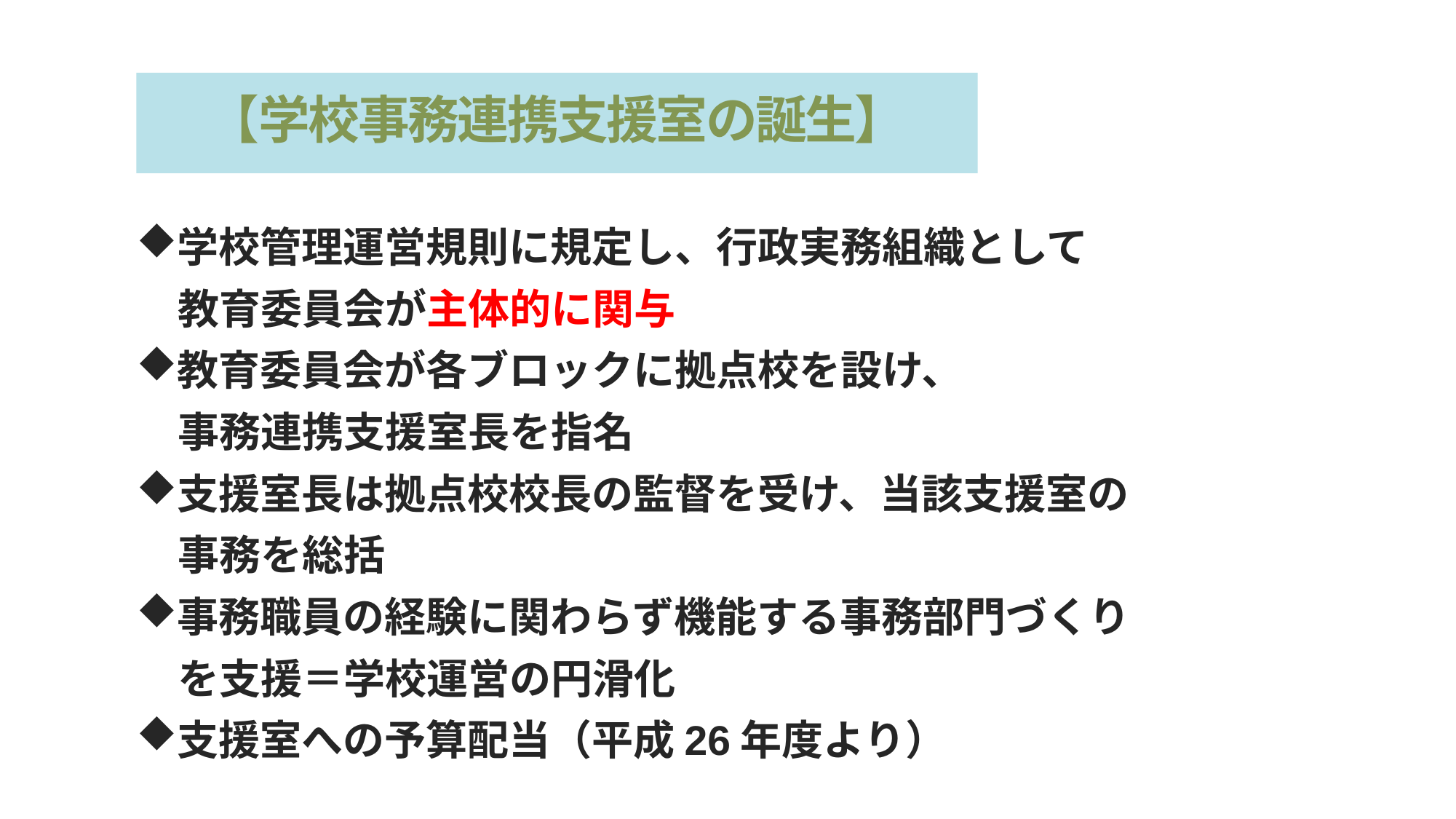

# 【学校事務連携支援室の誕生】
学校管理運営規則に規定し、行政実務組織として
　教育委員会が主体的に関与
教育委員会が各ブロックに拠点校を設け、
　事務連携支援室長を指名
支援室長は拠点校校長の監督を受け、当該支援室の
　事務を総括
事務職員の経験に関わらず機能する事務部門づくり
　を支援＝学校運営の円滑化
支援室への予算配当（平成26年度より）